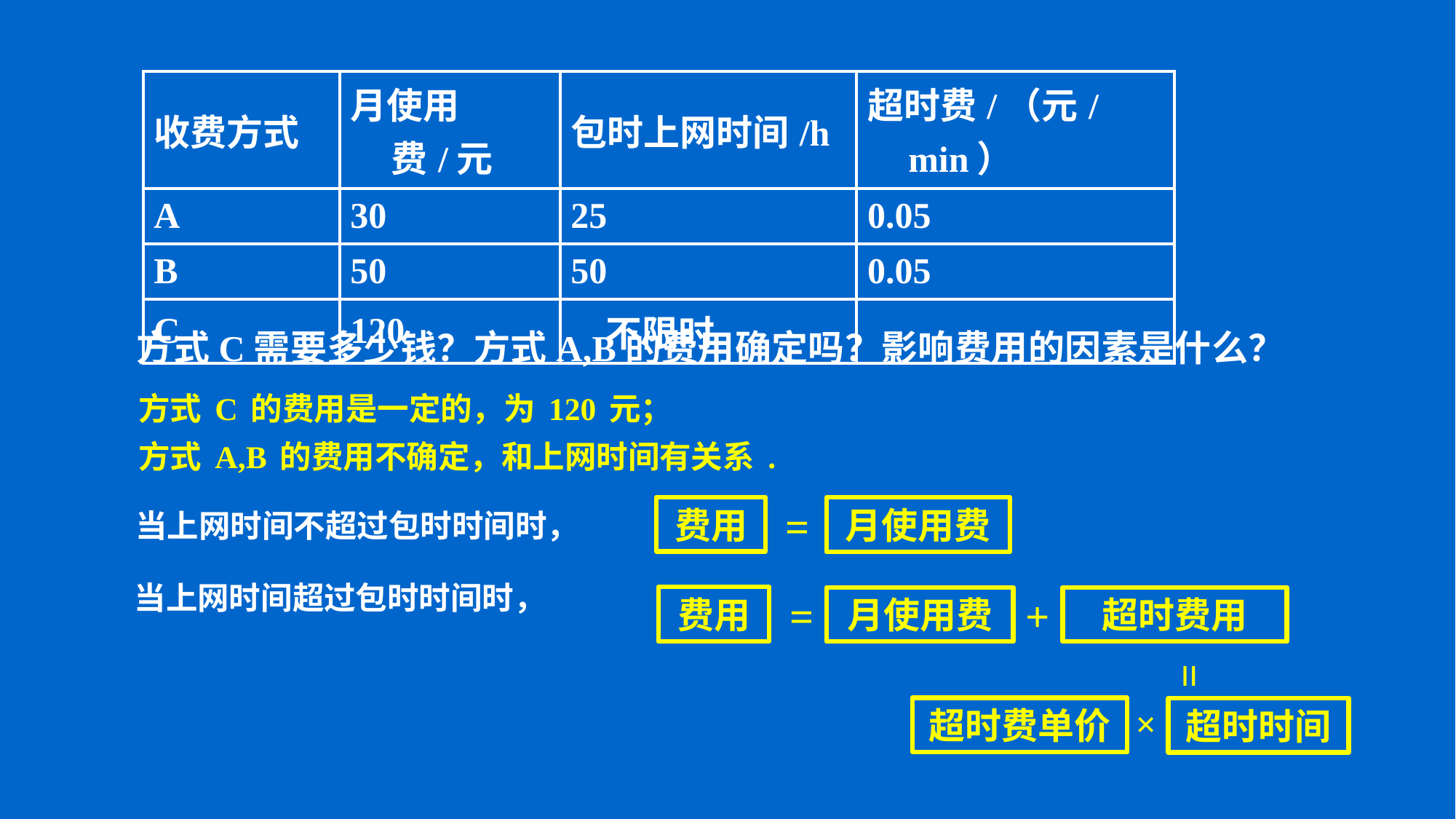

| 收费方式 | 月使用费/元 | 包时上网时间/h | 超时费/（元/min） |
| --- | --- | --- | --- |
| A | 30 | 25 | 0.05 |
| B | 50 | 50 | 0.05 |
| C | 120 | 不限时 |  |

方式C需要多少钱？方式A,B的费用确定吗？影响费用的因素是什么？
方式C的费用是一定的，为120元；
方式A,B的费用不确定，和上网时间有关系.
=
费用
月使用费
当上网时间不超过包时时间时，
当上网时间超过包时时间时，
+
超时费用
=
费用
月使用费
=
超时费单价
超时时间
×